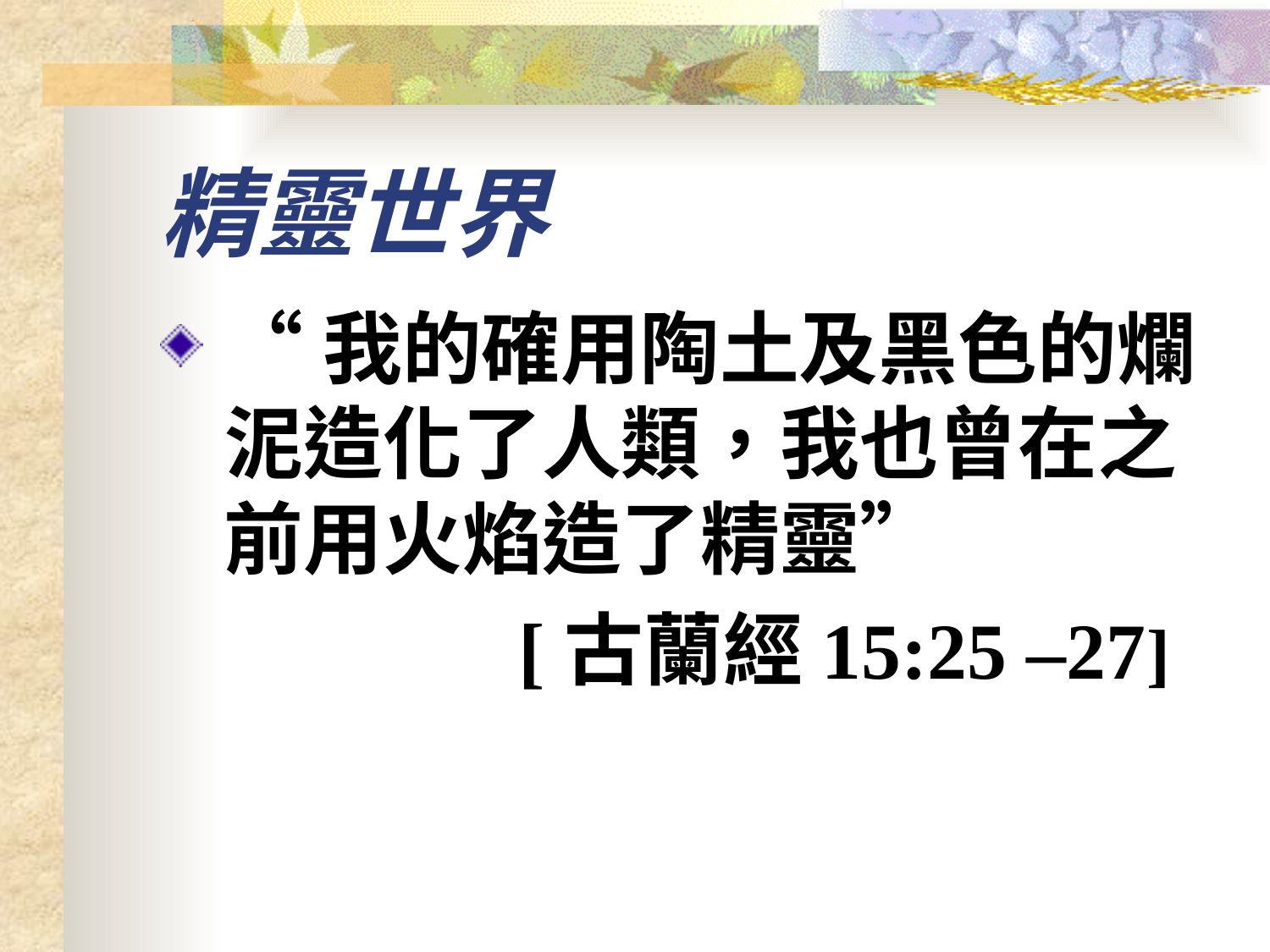

# 精靈世界
“我的確用陶土及黑色的爛泥造化了人類，我也曾在之前用火焰造了精靈”
                  [古蘭經15:25 –27]